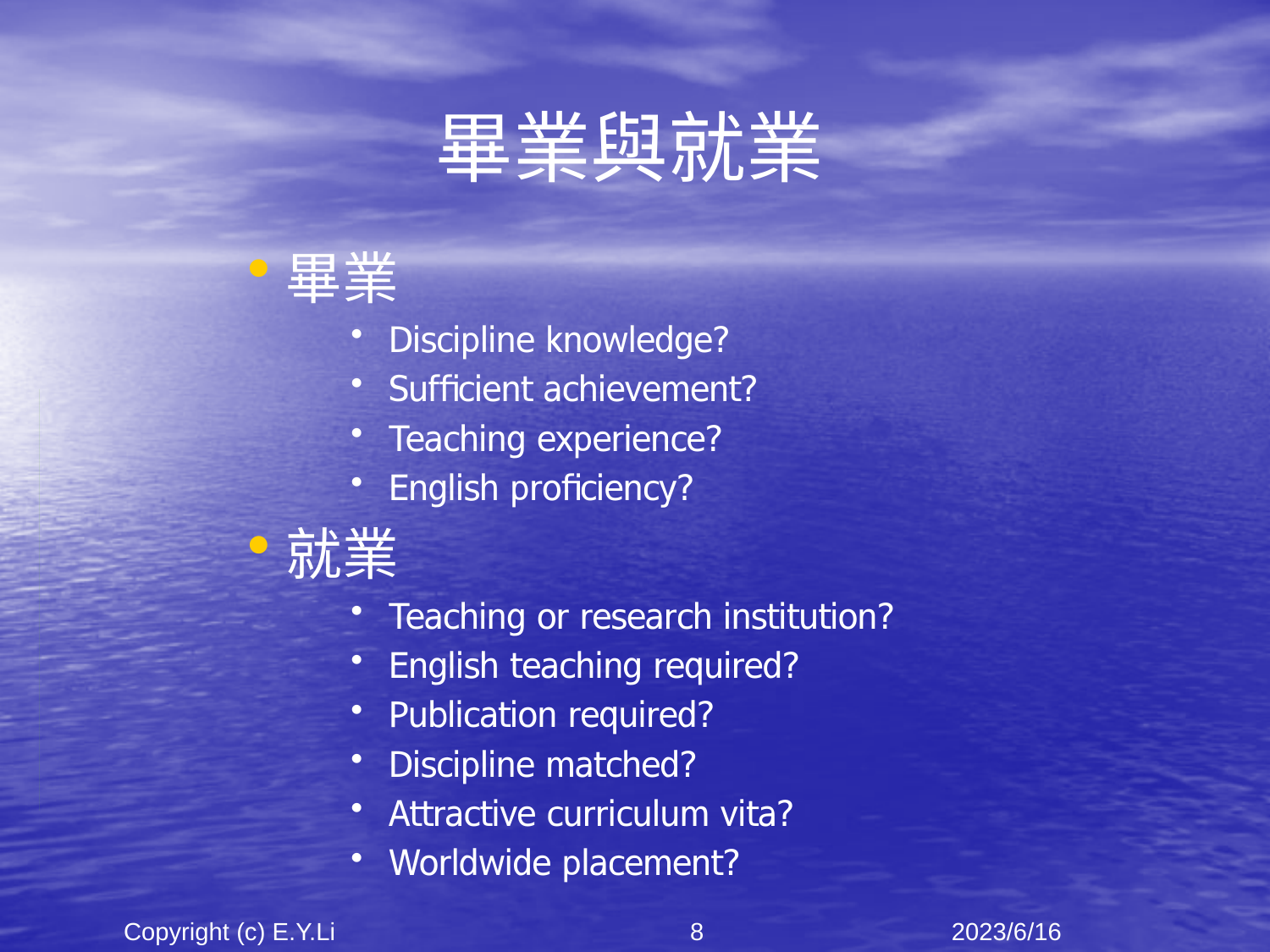

# 畢業與就業
畢業
Discipline knowledge?
Sufficient achievement?
Teaching experience?
English proficiency?
就業
Teaching or research institution?
English teaching required?
Publication required?
Discipline matched?
Attractive curriculum vita?
Worldwide placement?

Copyright (c) E.Y.Li
8
2023/6/16